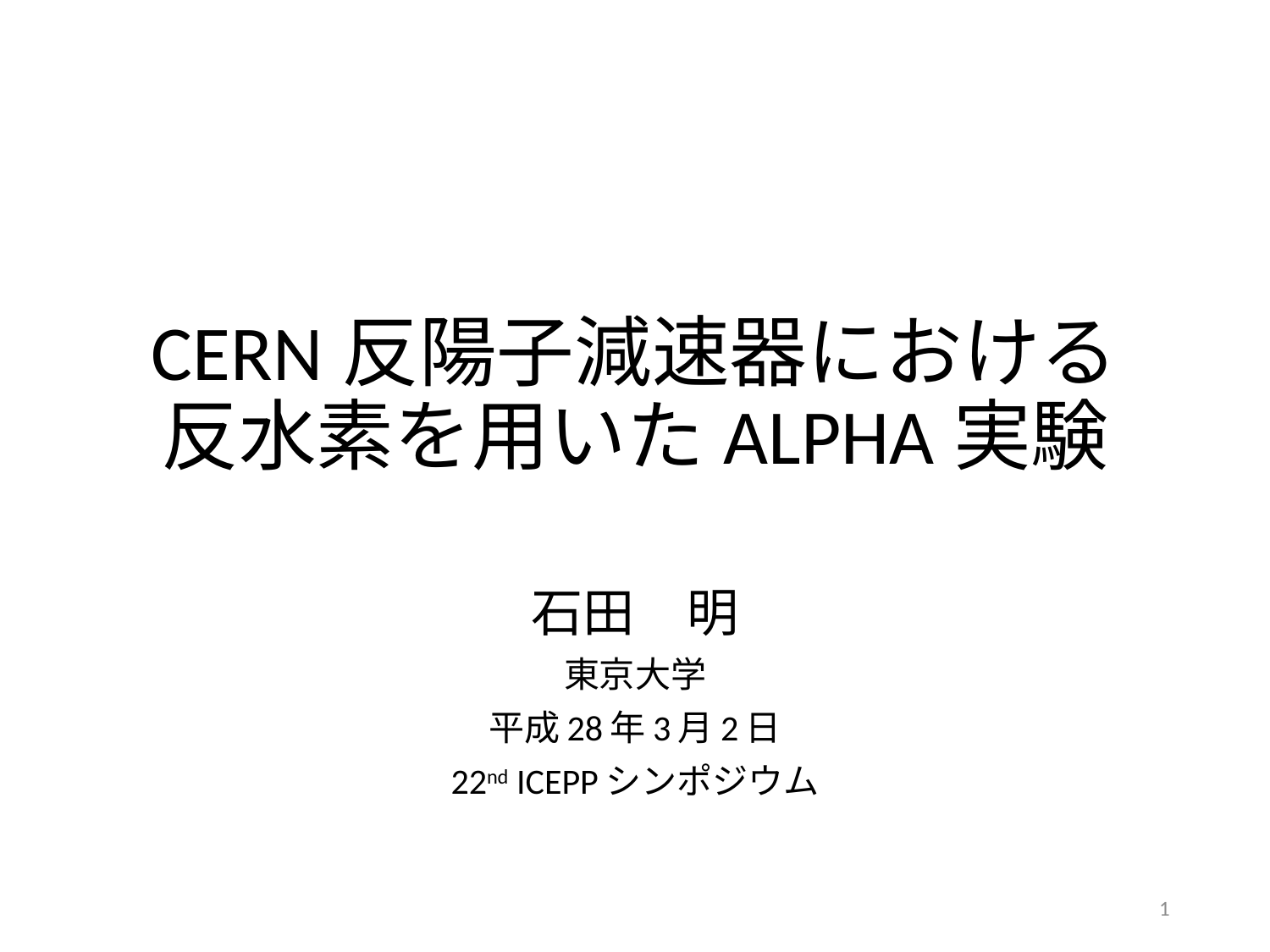

# CERN反陽子減速器における 反水素を用いたALPHA実験
石田　明
東京大学
平成28年3月2日
22nd ICEPPシンポジウム
1